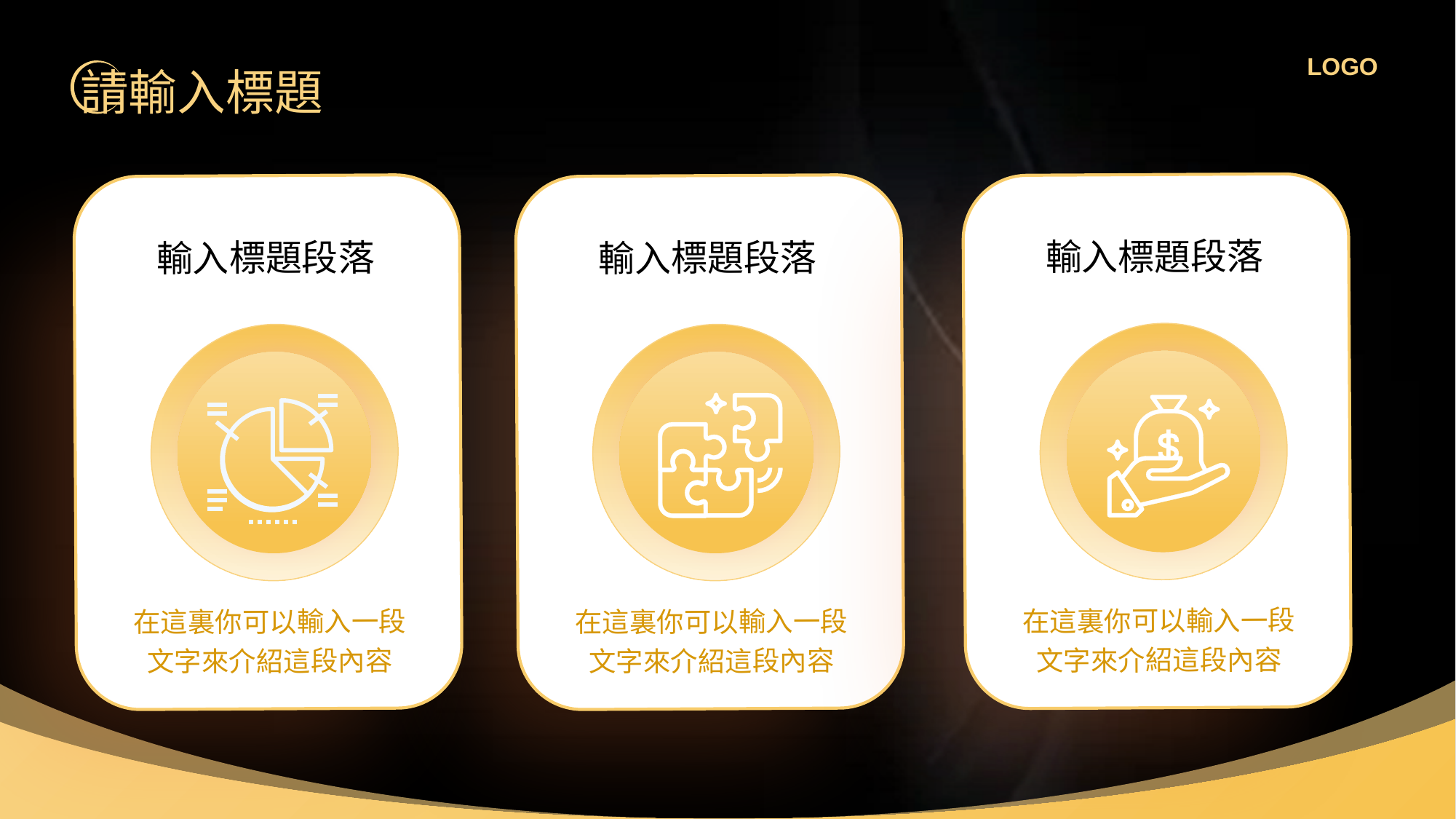

LOGO
請輸入標題

輸入標題段落

在這裏你可以輸入一段文字來介紹這段內容

輸入標題段落

在這裏你可以輸入一段文字來介紹這段內容

輸入標題段落

在這裏你可以輸入一段文字來介紹這段內容